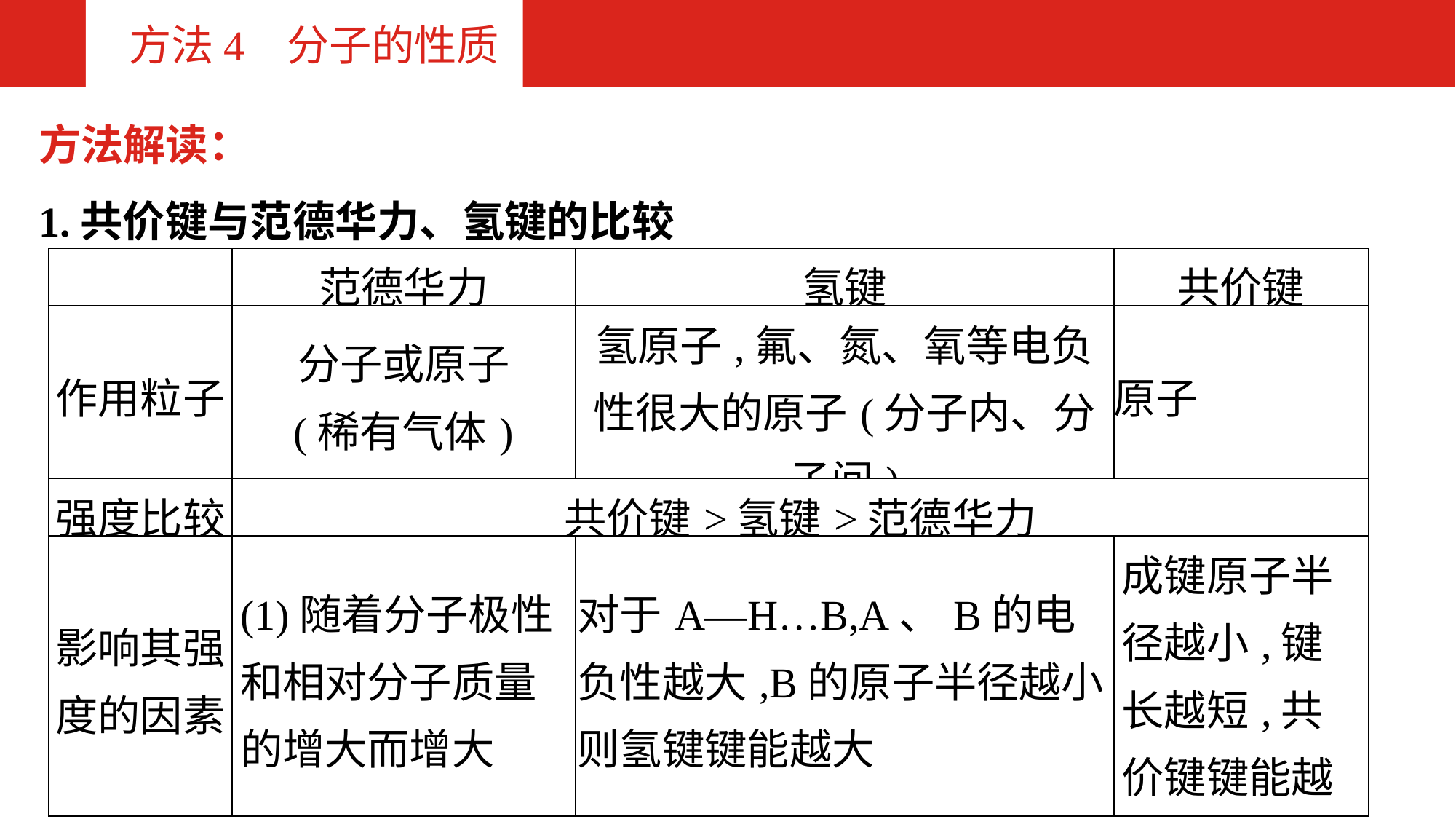

方法4   分子的性质

方法解读：
1.共价键与范德华力、氢键的比较
|  | 范德华力 | 氢键 | 共价键 |
| --- | --- | --- | --- |
| 作用粒子 | 分子或原子 (稀有气体) | 氢原子,氟、氮、氧等电负性很大的原子(分子内、分子间) | 原子 |
| 强度比较 | 共价键>氢键>范德华力 |  |  |
| 影响其强 度的因素 | (1)随着分子极性和相对分子质量的增大而增大 | 对于A—H…B,A、B的电负性越大,B的原子半径越小,则氢键键能越大 | 成键原子半径越小,键长越短,共价键键能越大 |